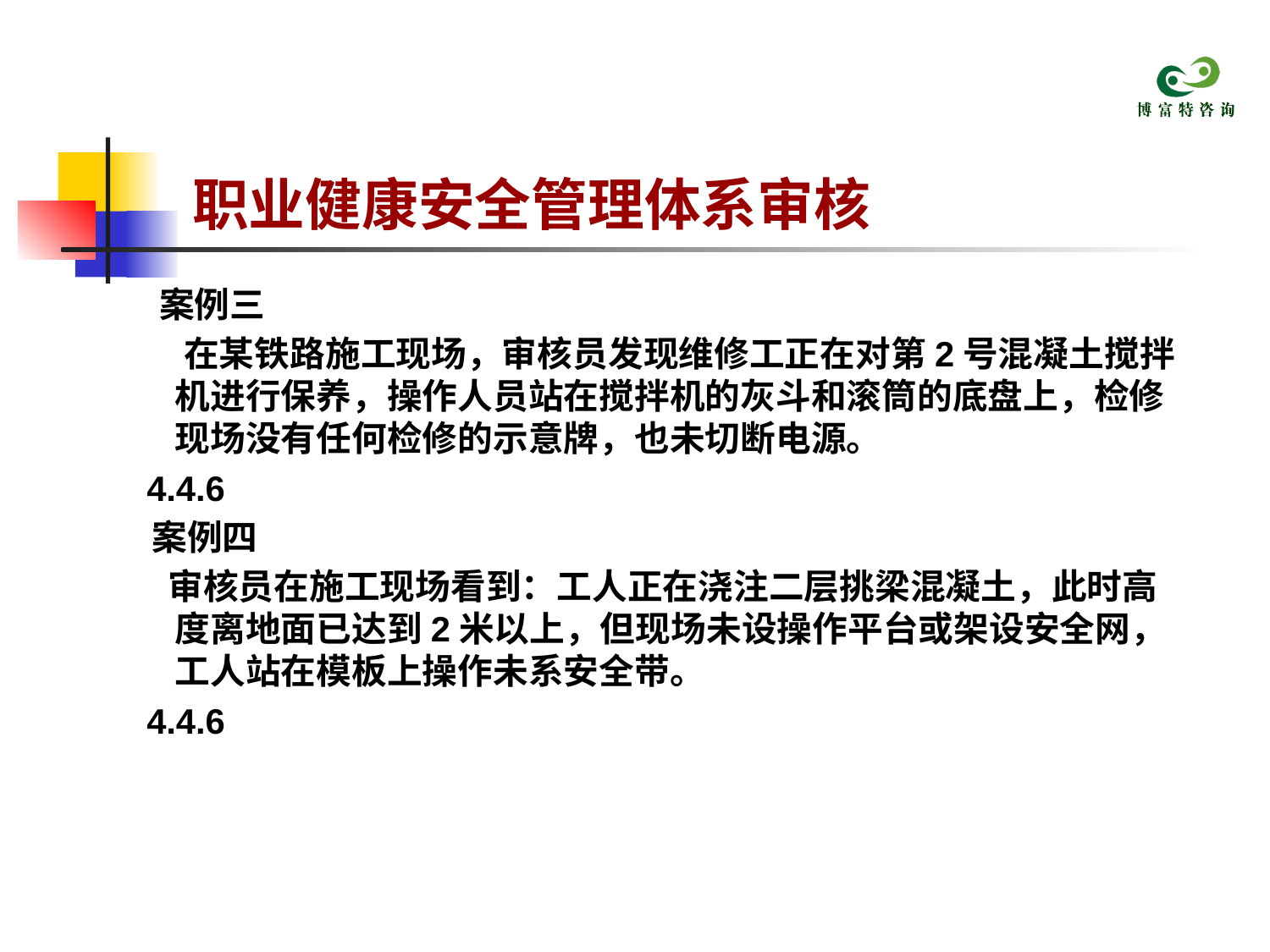

# 职业健康安全管理体系审核
   案例三
      在某铁路施工现场，审核员发现维修工正在对第2号混凝土搅拌机进行保养，操作人员站在搅拌机的灰斗和滚筒的底盘上，检修现场没有任何检修的示意牌，也未切断电源。
  4.4.6
  案例四
    审核员在施工现场看到：工人正在浇注二层挑梁混凝土，此时高度离地面已达到2米以上，但现场未设操作平台或架设安全网，工人站在模板上操作未系安全带。
  4.4.6

159